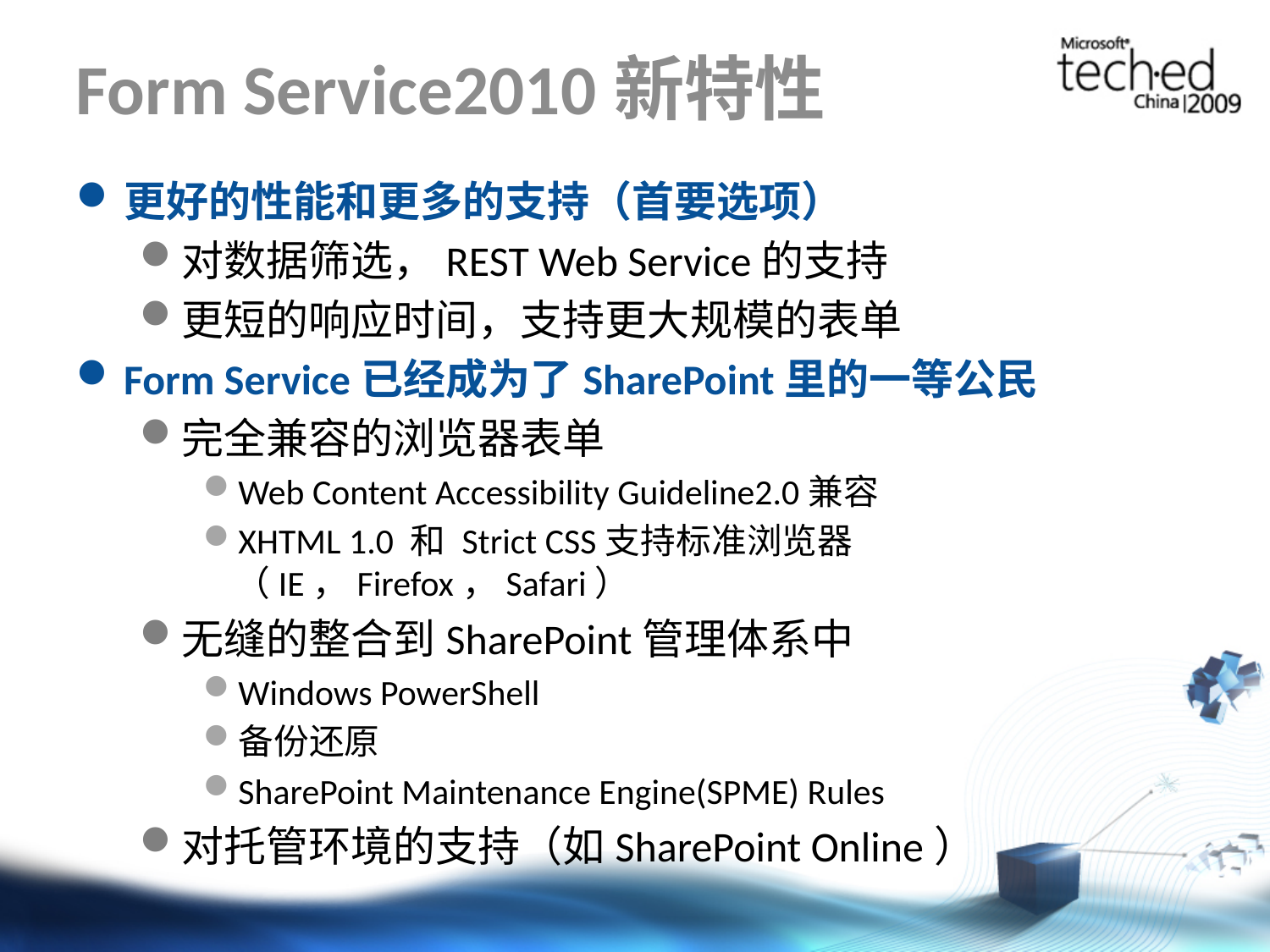

# Form Service2010新特性
更好的性能和更多的支持（首要选项）
对数据筛选，REST Web Service的支持
更短的响应时间，支持更大规模的表单
Form Service已经成为了SharePoint里的一等公民
完全兼容的浏览器表单
Web Content Accessibility Guideline2.0兼容
XHTML 1.0 和 Strict CSS支持标准浏览器（IE，Firefox，Safari）
无缝的整合到SharePoint管理体系中
Windows PowerShell
备份还原
SharePoint Maintenance Engine(SPME) Rules
对托管环境的支持（如SharePoint Online）